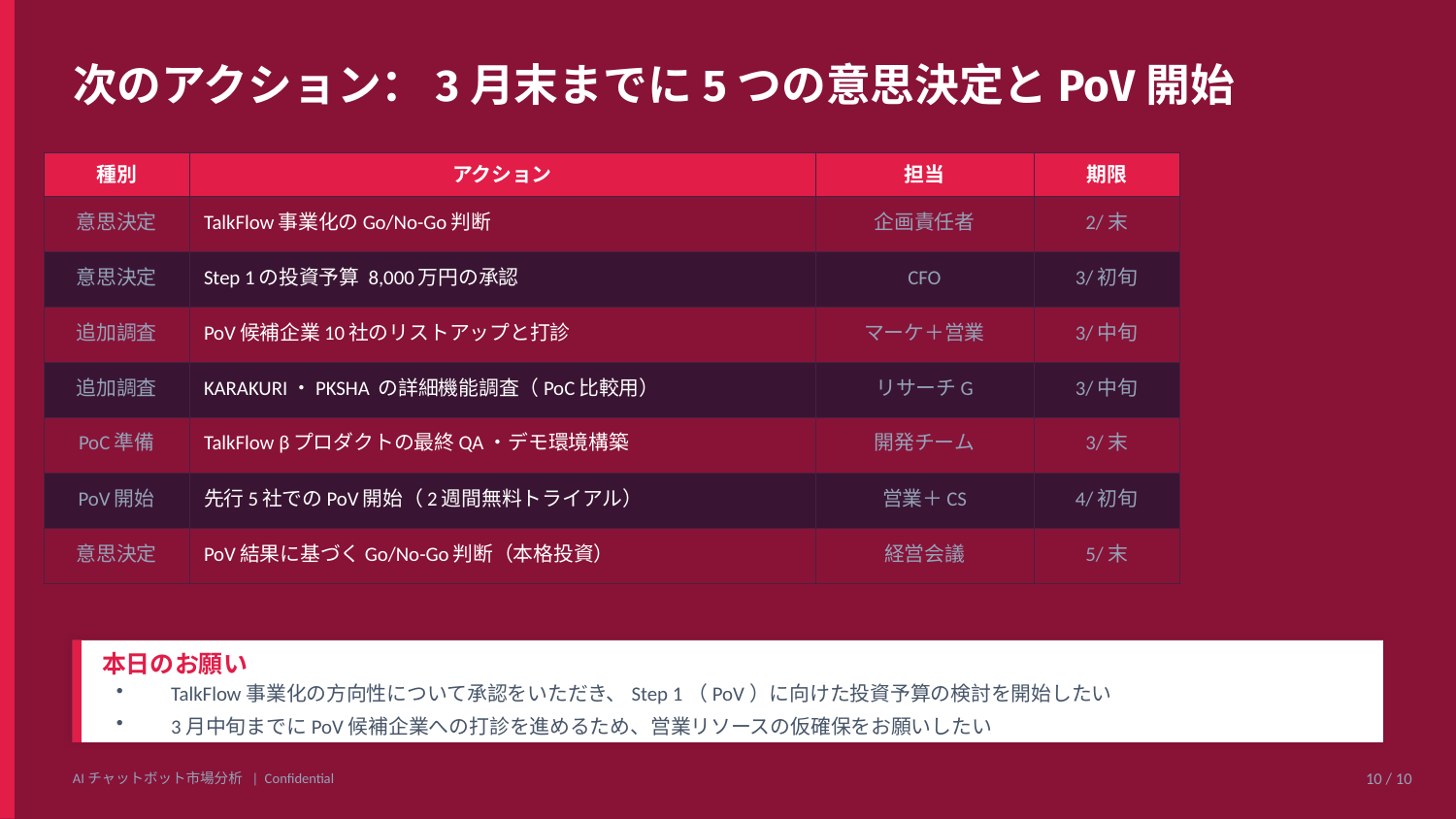

次のアクション：3月末までに5つの意思決定とPoV開始
| 種別 | アクション | 担当 | 期限 |
| --- | --- | --- | --- |
| 意思決定 | TalkFlow事業化のGo/No-Go判断 | 企画責任者 | 2/末 |
| 意思決定 | Step 1の投資予算 8,000万円の承認 | CFO | 3/初旬 |
| 追加調査 | PoV候補企業10社のリストアップと打診 | マーケ＋営業 | 3/中旬 |
| 追加調査 | KARAKURI・PKSHA の詳細機能調査（PoC比較用） | リサーチG | 3/中旬 |
| PoC準備 | TalkFlow βプロダクトの最終QA・デモ環境構築 | 開発チーム | 3/末 |
| PoV開始 | 先行5社でのPoV開始（2週間無料トライアル） | 営業＋CS | 4/初旬 |
| 意思決定 | PoV結果に基づくGo/No-Go判断（本格投資） | 経営会議 | 5/末 |

本日のお願い
TalkFlow事業化の方向性について承認をいただき、Step 1（PoV）に向けた投資予算の検討を開始したい
3月中旬までにPoV候補企業への打診を進めるため、営業リソースの仮確保をお願いしたい
AIチャットボット市場分析  |  Confidential
10 / 10